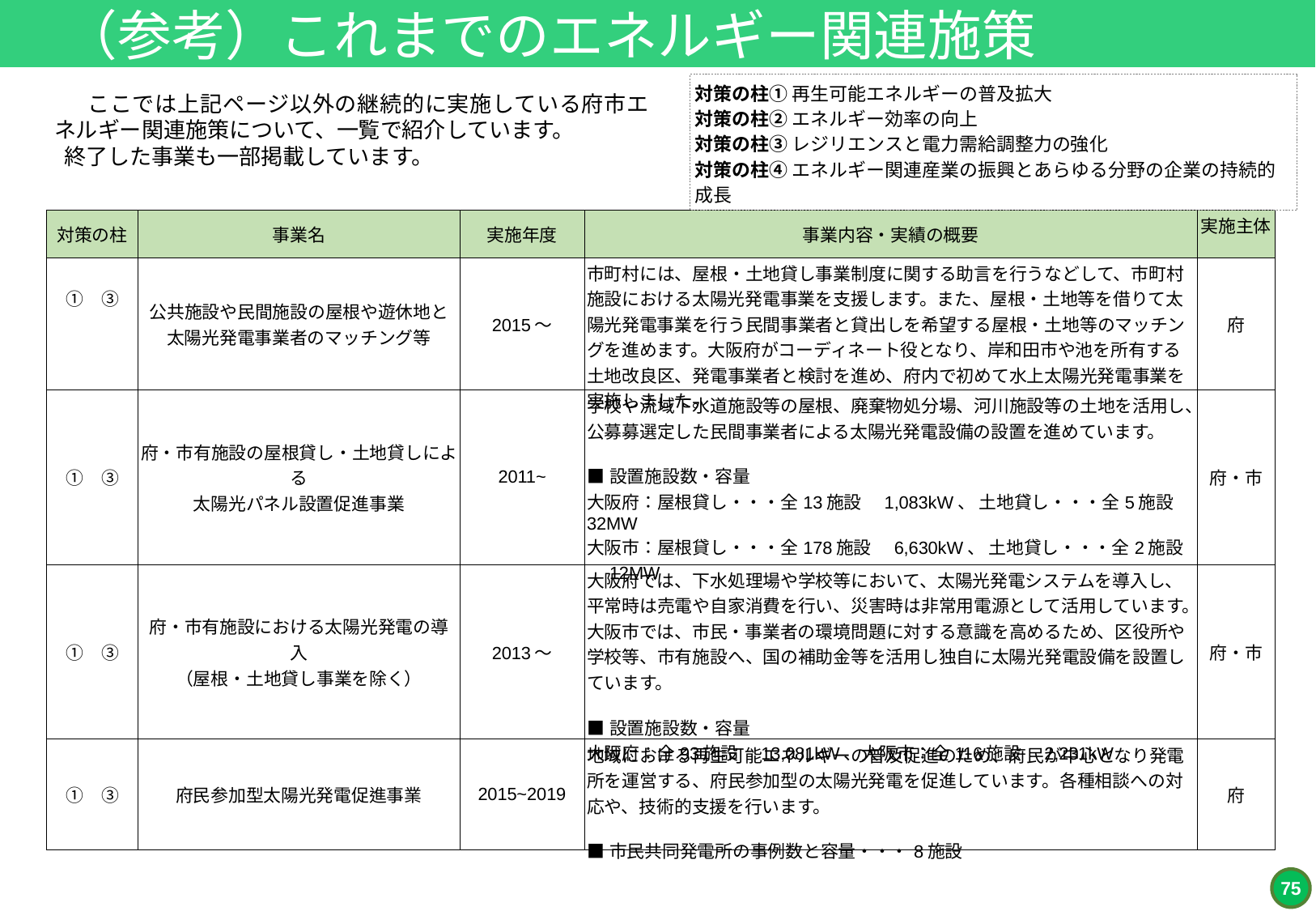

（参考）これまでのエネルギー関連施策
対策の柱① 再生可能エネルギーの普及拡大
対策の柱② エネルギー効率の向上
対策の柱③ レジリエンスと電力需給調整力の強化
対策の柱④ エネルギー関連産業の振興とあらゆる分野の企業の持続的成長
　　ここでは上記ページ以外の継続的に実施している府市エネルギー関連施策について、一覧で紹介しています。
　終了した事業も一部掲載しています。
| 対策の柱 | 事業名 | 実施年度 | 事業内容・実績の概要 | 実施主体 |
| --- | --- | --- | --- | --- |
| ①　③ | 公共施設や民間施設の屋根や遊休地と 太陽光発電事業者のマッチング等 | 2015～ | 市町村には、屋根・土地貸し事業制度に関する助言を行うなどして、市町村施設における太陽光発電事業を支援します。また、屋根・土地等を借りて太陽光発電事業を行う民間事業者と貸出しを希望する屋根・土地等のマッチングを進めます。大阪府がコーディネート役となり、岸和田市や池を所有する土地改良区、発電事業者と検討を進め、府内で初めて水上太陽光発電事業を実施しました。 | 府 |
| ①　③ | 府・市有施設の屋根貸し・土地貸しによる 太陽光パネル設置促進事業 | 2011~ | 学校や流域下水道施設等の屋根、廃棄物処分場、河川施設等の土地を活用し、公募募選定した民間事業者による太陽光発電設備の設置を進めています。 ■設置施設数・容量 大阪府：屋根貸し・・・全13施設　1,083kW、 土地貸し・・・全5施設　32MW 大阪市：屋根貸し・・・全178施設　6,630kW、 土地貸し・・・全2施設　12MW | 府・市 |
| ①　③ | 府・市有施設における太陽光発電の導入 （屋根・土地貸し事業を除く） | 2013～ | 大阪府では、下水処理場や学校等において、太陽光発電システムを導入し、平常時は売電や自家消費を行い、災害時は非常用電源として活用しています。 大阪市では、市民・事業者の環境問題に対する意識を高めるため、区役所や学校等、市有施設へ、国の補助金等を活用し独自に太陽光発電設備を設置しています。 ■設置施設数・容量 大阪府：全93施設　13,081kW、大阪市：全116施設　2,231kW | 府・市 |
| ①　③ | 府民参加型太陽光発電促進事業 | 2015~2019 | 地域における再生可能エネルギーの普及促進のため、府民が中心となり発電所を運営する、府民参加型の太陽光発電を促進しています。各種相談への対応や、技術的支援を行います。 ■市民共同発電所の事例数と容量・・・8施設 | 府 |
75